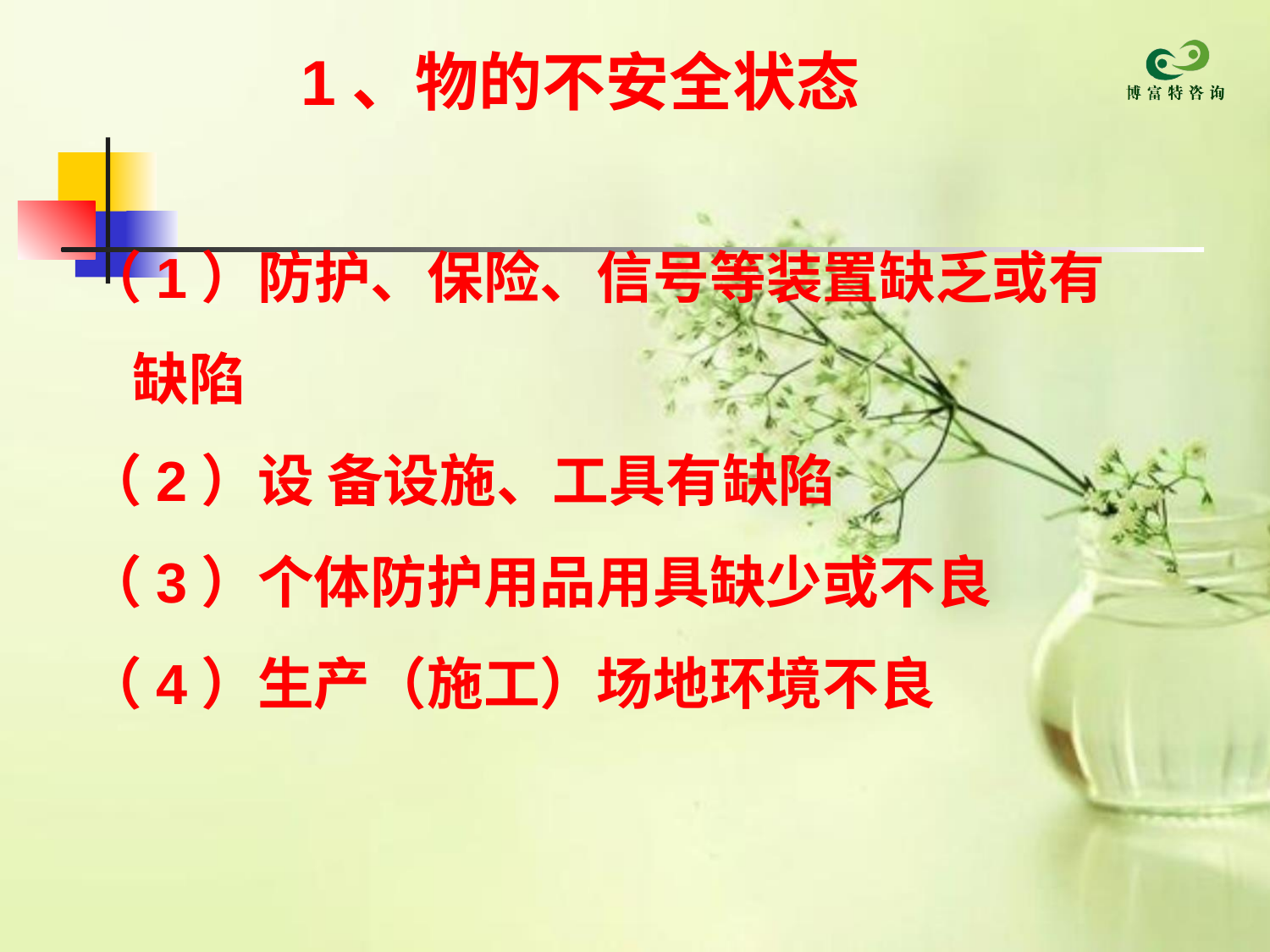

1、物的不安全状态
（1）防护、保险、信号等装置缺乏或有缺陷
（2）设 备设施、工具有缺陷
（3）个体防护用品用具缺少或不良
（4）生产（施工）场地环境不良